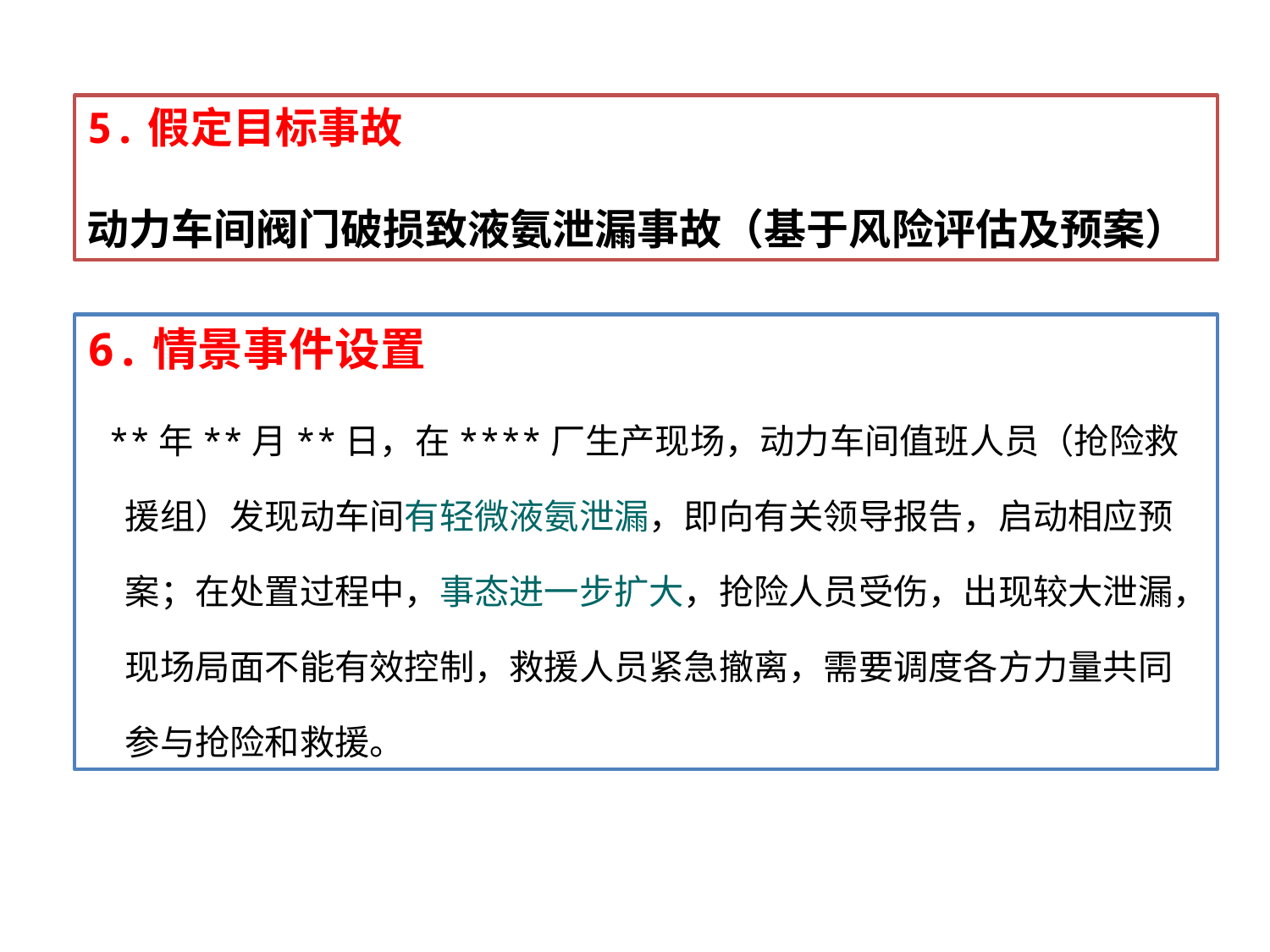

5.假定目标事故

动力车间阀门破损致液氨泄漏事故（基于风险评估及预案）
6.情景事件设置
 **年**月**日，在****厂生产现场，动力车间值班人员（抢险救援组）发现动车间有轻微液氨泄漏，即向有关领导报告，启动相应预案；在处置过程中，事态进一步扩大，抢险人员受伤，出现较大泄漏，现场局面不能有效控制，救援人员紧急撤离，需要调度各方力量共同参与抢险和救援。